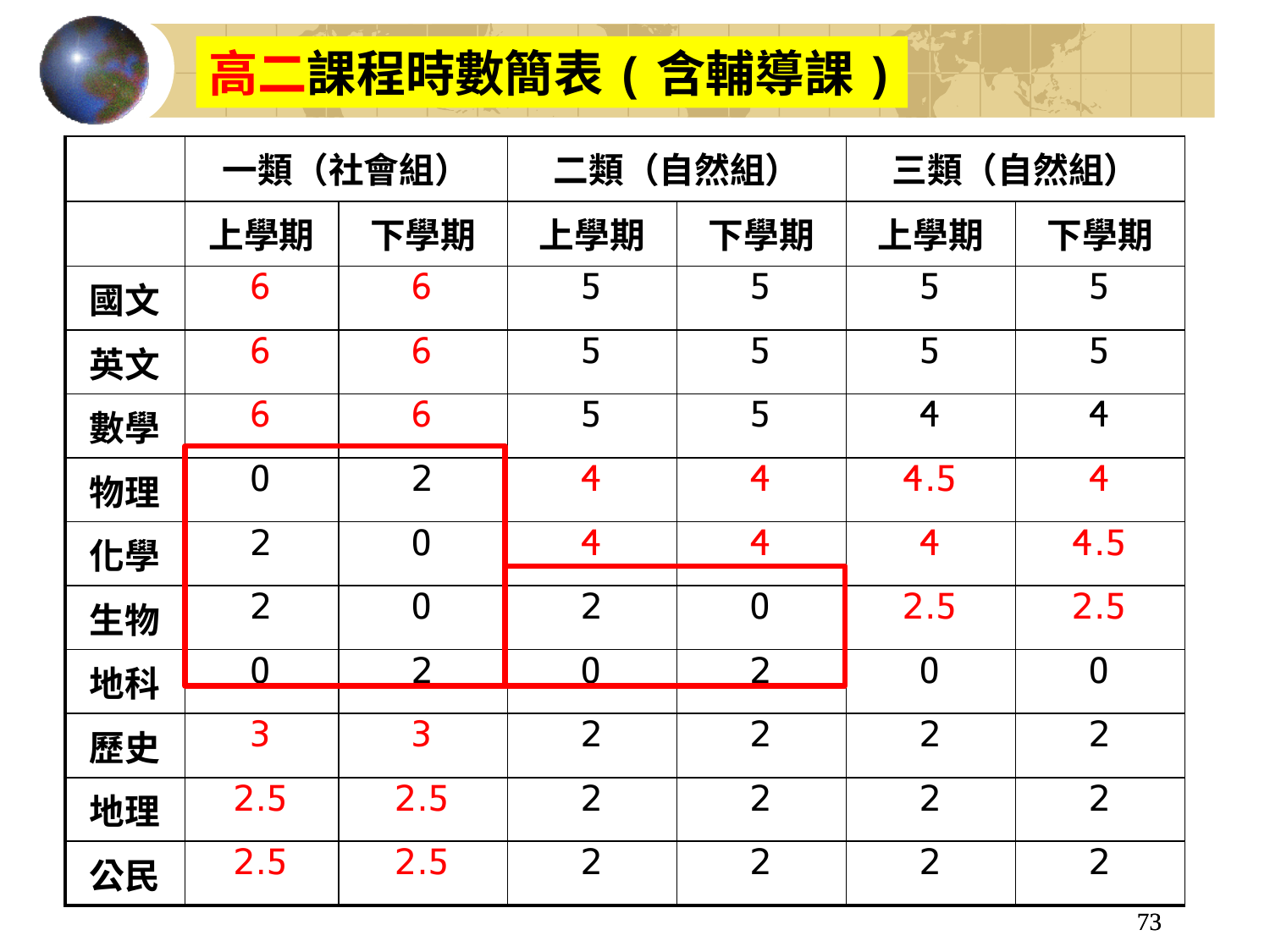

高二課程時數簡表(含輔導課)
|  | 一類（社會組） |  | 二類（自然組） |  | 三類（自然組） |  |
| --- | --- | --- | --- | --- | --- | --- |
|  | 上學期 | 下學期 | 上學期 | 下學期 | 上學期 | 下學期 |
| 國文 | 6 | 6 | 5 | 5 | 5 | 5 |
| 英文 | 6 | 6 | 5 | 5 | 5 | 5 |
| 數學 | 6 | 6 | 5 | 5 | 4 | 4 |
| 物理 | 0 | 2 | 4 | 4 | 4.5 | 4 |
| 化學 | 2 | 0 | 4 | 4 | 4 | 4.5 |
| 生物 | 2 | 0 | 2 | 0 | 2.5 | 2.5 |
| 地科 | 0 | 2 | 0 | 2 | 0 | 0 |
| 歷史 | 3 | 3 | 2 | 2 | 2 | 2 |
| 地理 | 2.5 | 2.5 | 2 | 2 | 2 | 2 |
| 公民 | 2.5 | 2.5 | 2 | 2 | 2 | 2 |

73
73